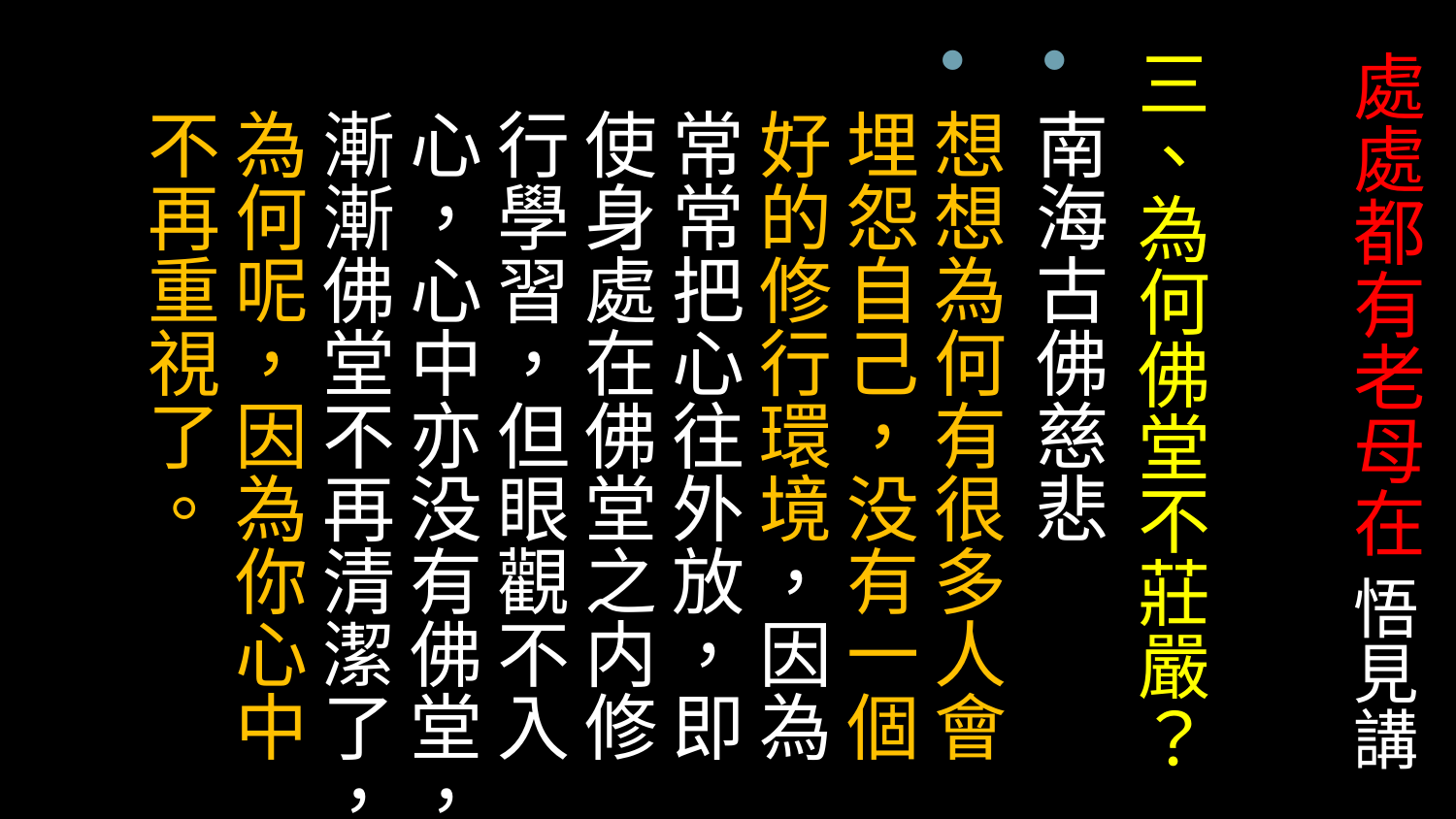

三、為何佛堂不莊嚴？
南海古佛慈悲
想想為何有很多人會埋怨自己，没有一個好的修行環境，因為常常把心往外放，即使身處在佛堂之内修行學習，但眼觀不入心，心中亦没有佛堂，漸漸佛堂不再清潔了，為何呢，因為你心中不再重視了。

# 處處都有老母在 悟見講